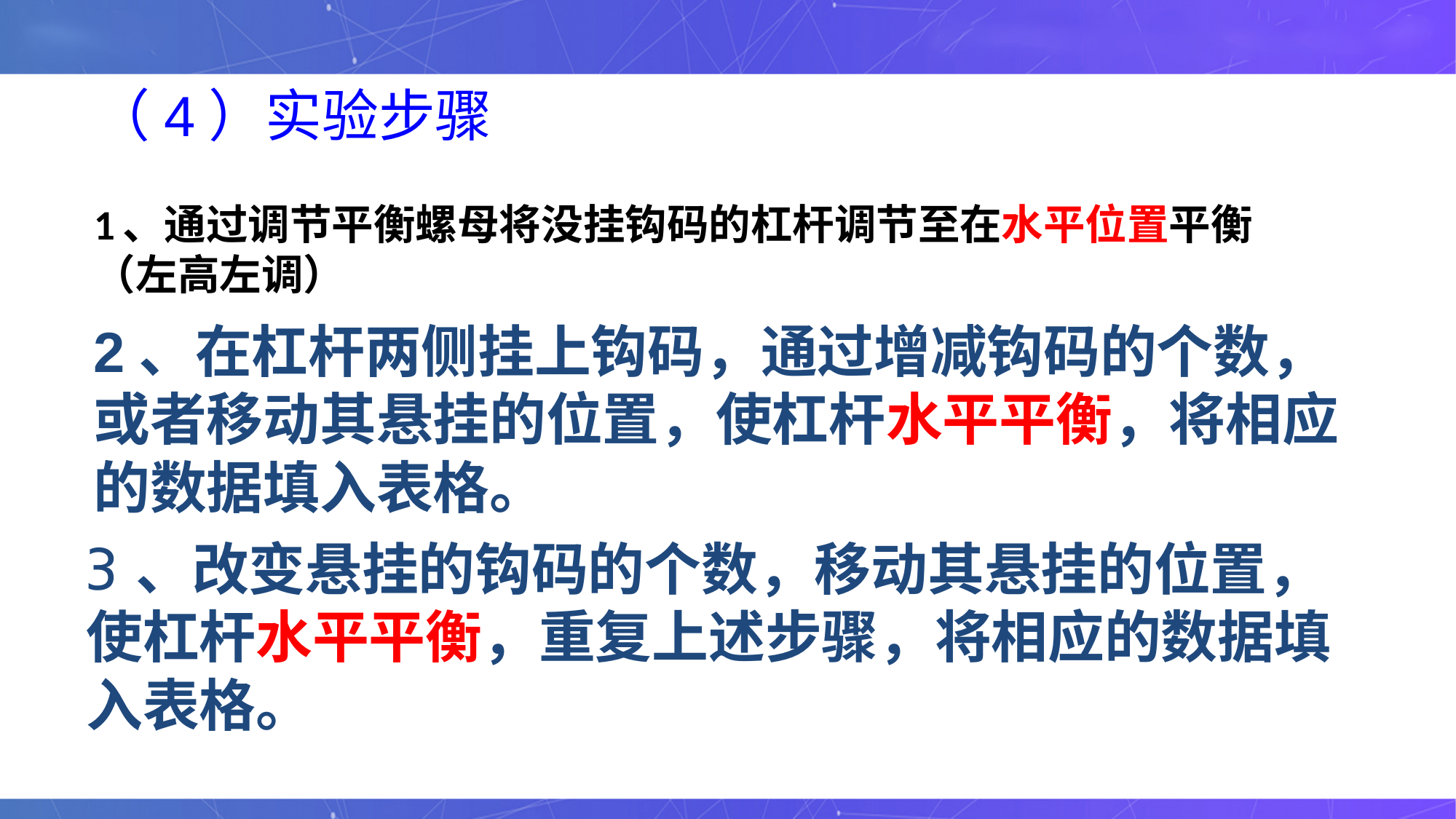

（4）实验步骤
# 1、通过调节平衡螺母将没挂钩码的杠杆调节至在水平位置平衡（左高左调）
2、在杠杆两侧挂上钩码，通过增减钩码的个数，或者移动其悬挂的位置，使杠杆水平平衡，将相应的数据填入表格。
3、改变悬挂的钩码的个数，移动其悬挂的位置，使杠杆水平平衡，重复上述步骤，将相应的数据填入表格。